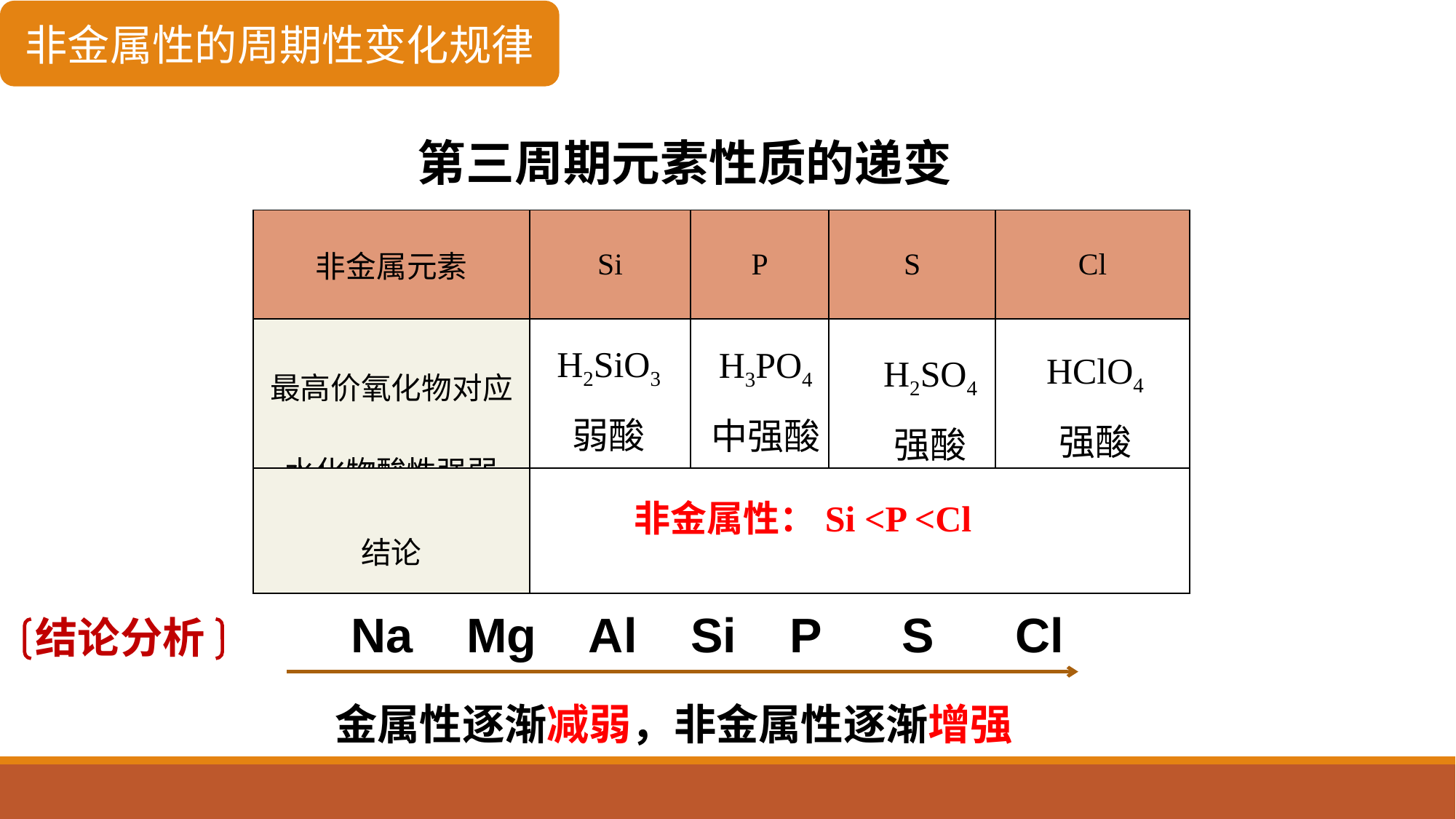

非金属性的周期性变化规律
第三周期元素性质的递变
| 非金属元素 | Si | P | S | Cl |
| --- | --- | --- | --- | --- |
| 最高价氧化物对应水化物酸性强弱 |  |  |  |  |
| 结论 |  |  |  |  |
H2SiO3
弱酸
H3PO4
中强酸
HClO4
强酸
H2SO4
强酸
非金属性：Si <P <Cl
Na    Mg    Al    Si    P      S      Cl
结论分析

金属性逐渐减弱，非金属性逐渐增强